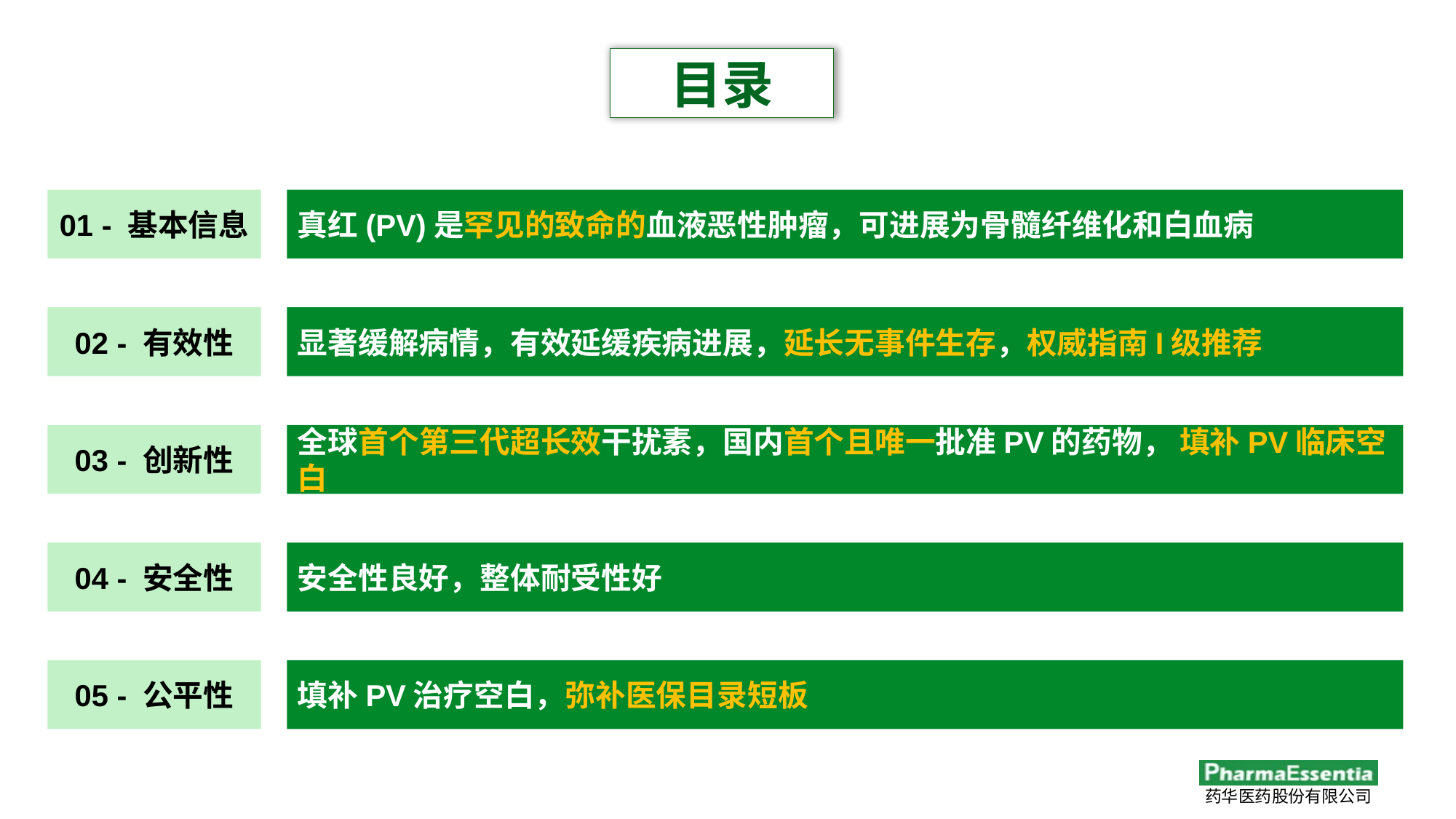

目录
01 - 基本信息
真红(PV)是罕见的致命的血液恶性肿瘤，可进展为骨髓纤维化和白血病
02 - 有效性
显著缓解病情，有效延缓疾病进展，延长无事件生存，权威指南I级推荐
03 - 创新性
全球首个第三代超长效干扰素，国内首个且唯一批准PV的药物， 填补PV临床空白
04 - 安全性
安全性良好，整体耐受性好
05 - 公平性
填补PV治疗空白，弥补医保目录短板